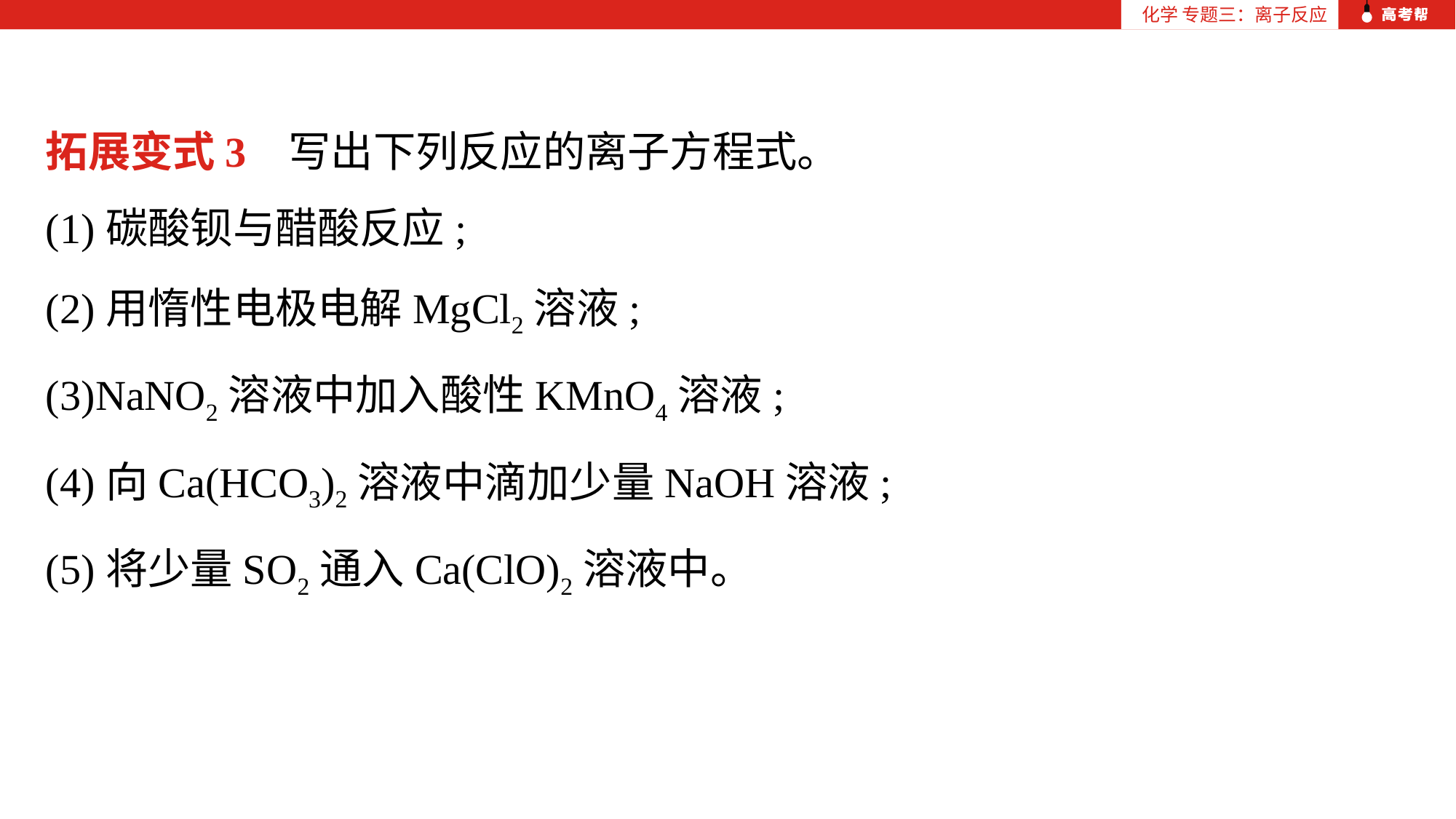

化学 专题三：离子反应

拓展变式3   写出下列反应的离子方程式。
(1)碳酸钡与醋酸反应;
(2)用惰性电极电解MgCl2溶液;
(3)NaNO2溶液中加入酸性KMnO4溶液;
(4)向Ca(HCO3)2溶液中滴加少量NaOH溶液;
(5)将少量SO2通入Ca(ClO)2溶液中。